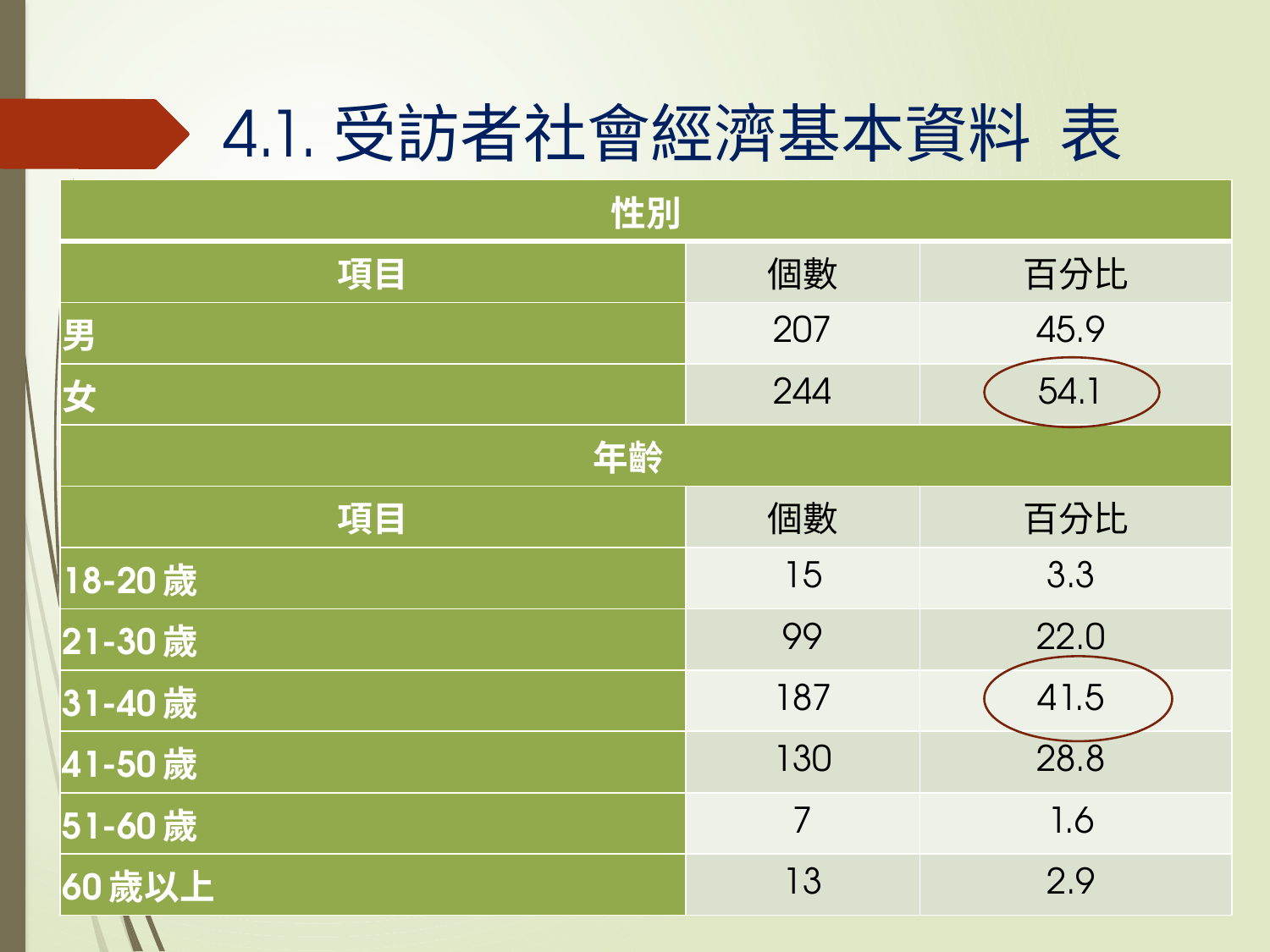

# 4.1.受訪者社會經濟基本資料  表1
| 性別 |  |  |
| --- | --- | --- |
| 項目 | 個數 | 百分比 |
| 男 | 207 | 45.9 |
| 女 | 244 | 54.1 |
| 年齡 |  |  |
| 項目 | 個數 | 百分比 |
| 18-20歲 | 15 | 3.3 |
| 21-30歲 | 99 | 22.0 |
| 31-40歲 | 187 | 41.5 |
| 41-50歲 | 130 | 28.8 |
| 51-60歲 | 7 | 1.6 |
| 60歲以上 | 13 | 2.9 |